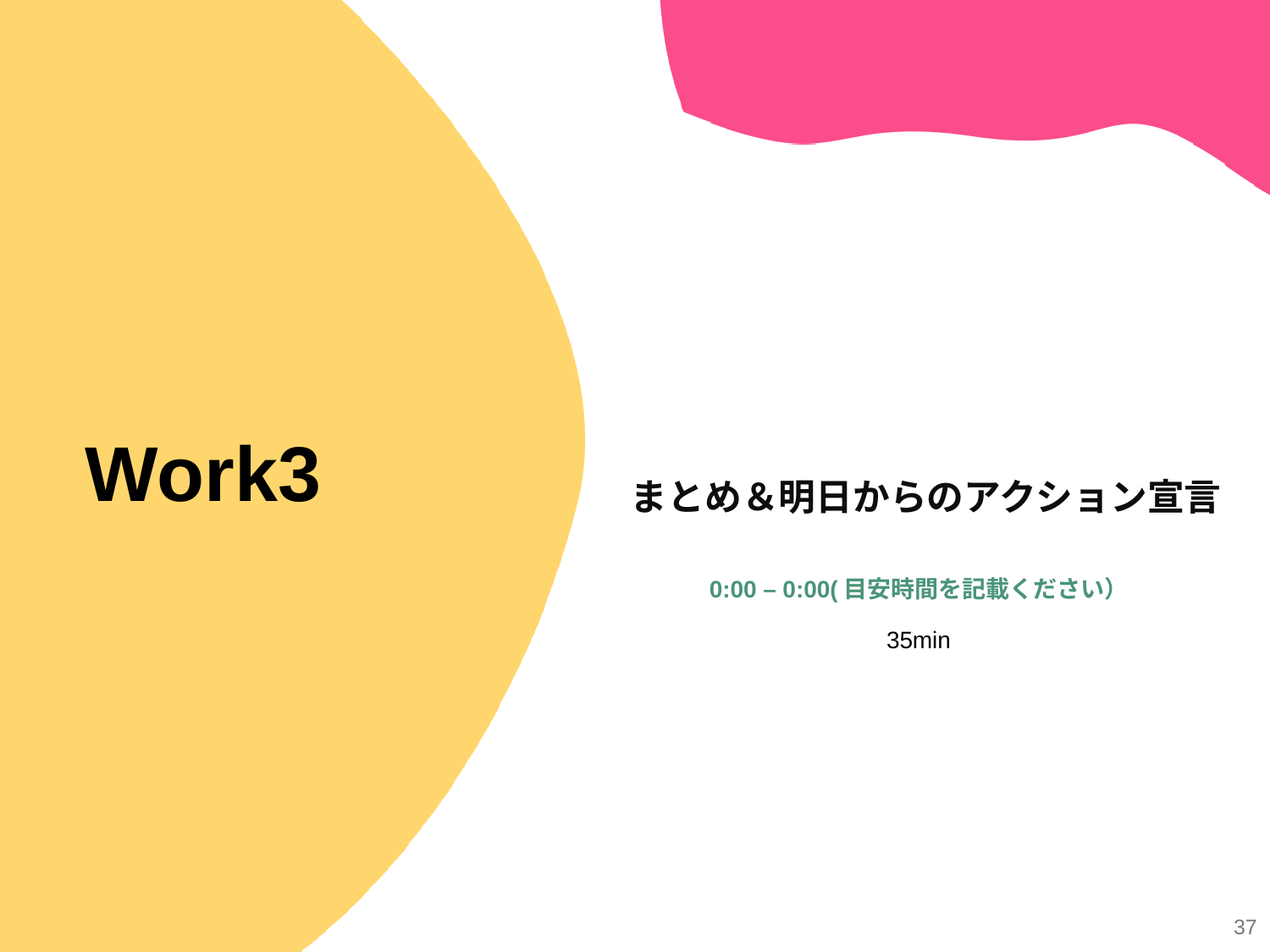

# Work3
まとめ＆明日からのアクション宣言
0:00 – 0:00(目安時間を記載ください）
35min
37